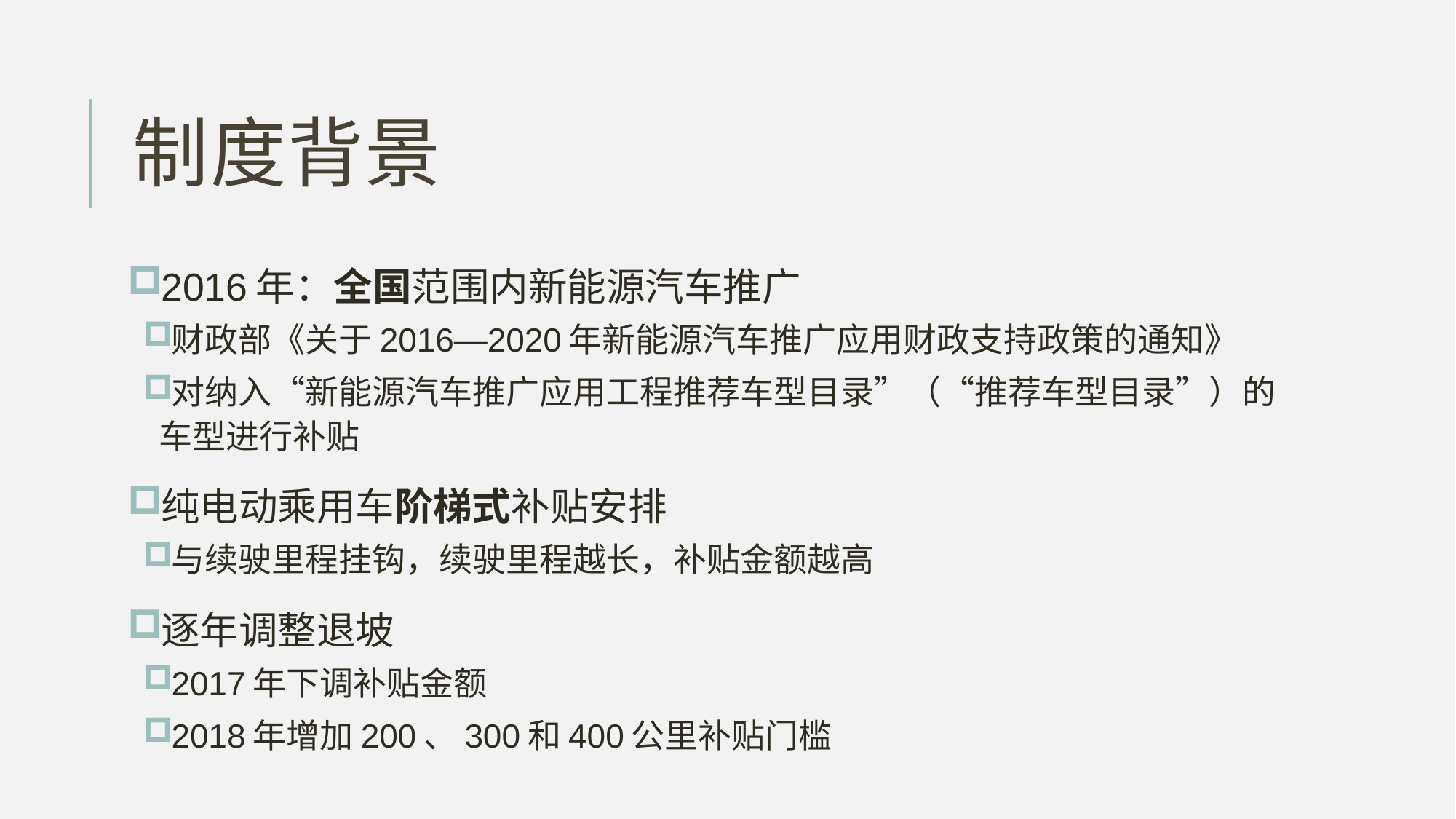

# 制度背景
2016年：全国范围内新能源汽车推广
财政部《关于2016—2020年新能源汽车推广应用财政支持政策的通知》
对纳入“新能源汽车推广应用工程推荐车型目录”（“推荐车型目录”）的车型进行补贴
纯电动乘用车阶梯式补贴安排
与续驶里程挂钩，续驶里程越长，补贴金额越高
逐年调整退坡
2017年下调补贴金额
2018年增加200、300和400公里补贴门槛